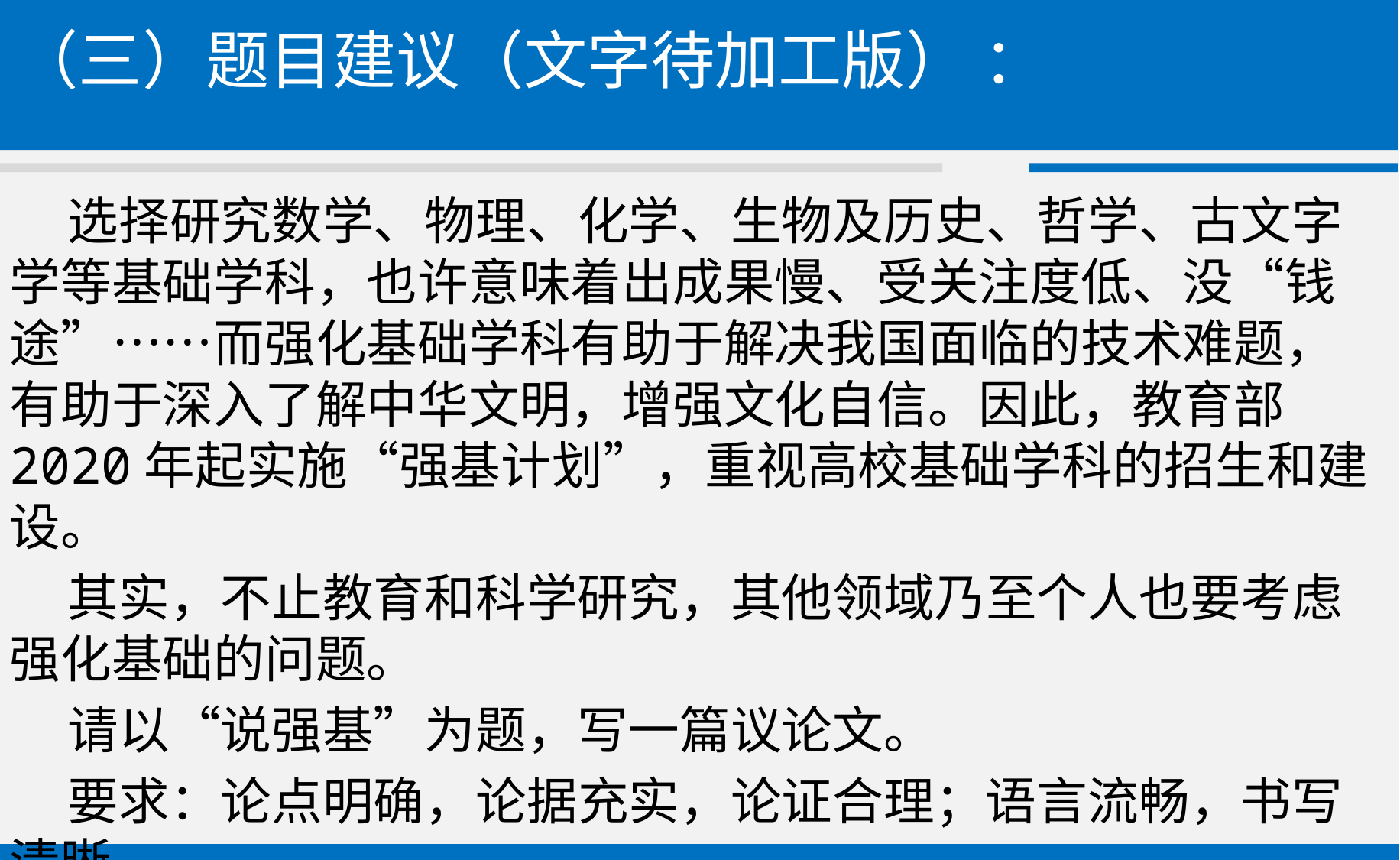

（三）题目建议（文字待加工版） ：
    选择研究数学、物理、化学、生物及历史、哲学、古文字学等基础学科，也许意味着出成果慢、受关注度低、没“钱途”……而强化基础学科有助于解决我国面临的技术难题，有助于深入了解中华文明，增强文化自信。因此，教育部2020年起实施“强基计划”，重视高校基础学科的招生和建设。
    其实，不止教育和科学研究，其他领域乃至个人也要考虑强化基础的问题。
    请以“说强基”为题，写一篇议论文。
    要求：论点明确，论据充实，论证合理；语言流畅，书写清晰。